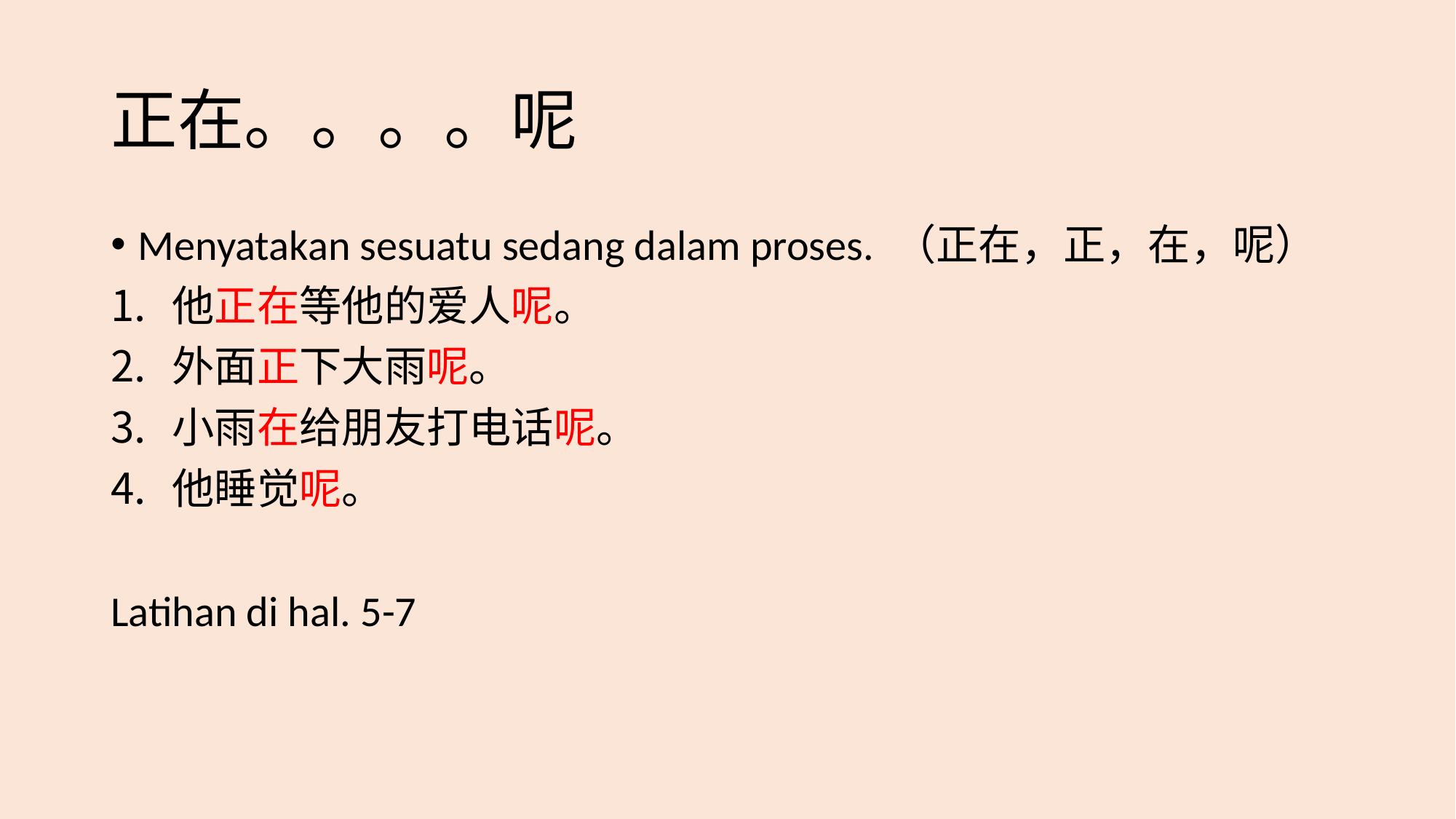

# 正在。。。。呢
Menyatakan sesuatu sedang dalam proses. （正在，正，在，呢）
他正在等他的爱人呢。
外面正下大雨呢。
小雨在给朋友打电话呢。
他睡觉呢。

Latihan di hal. 5-7